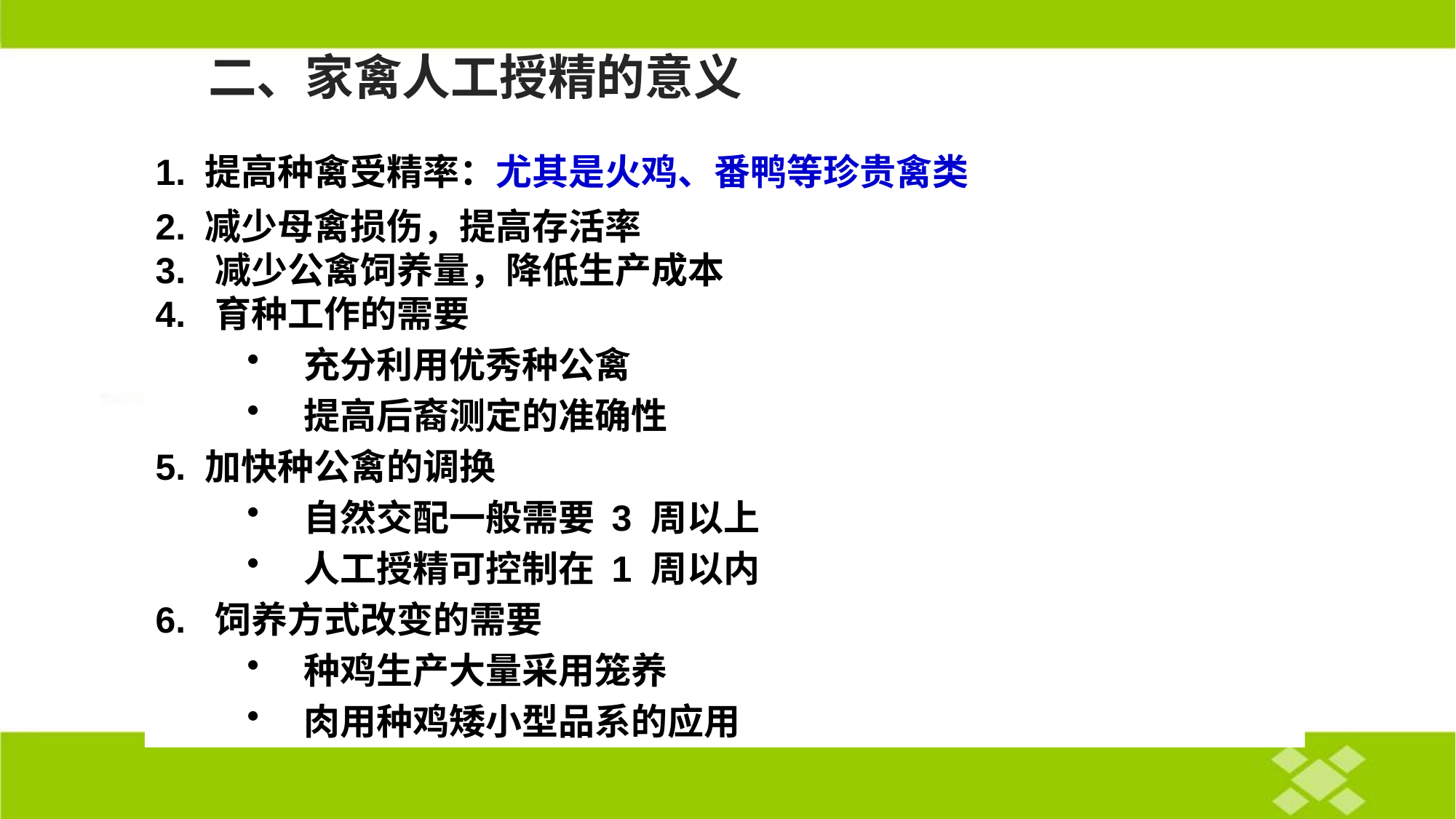

二、家禽人工授精的意义
1. 提高种禽受精率：尤其是火鸡、番鸭等珍贵禽类
2. 减少母禽损伤，提高存活率
3.  减少公禽饲养量，降低生产成本
4.  育种工作的需要
充分利用优秀种公禽
提高后裔测定的准确性
5. 加快种公禽的调换
自然交配一般需要 3 周以上
人工授精可控制在 1 周以内
6.  饲养方式改变的需要
种鸡生产大量采用笼养
肉用种鸡矮小型品系的应用